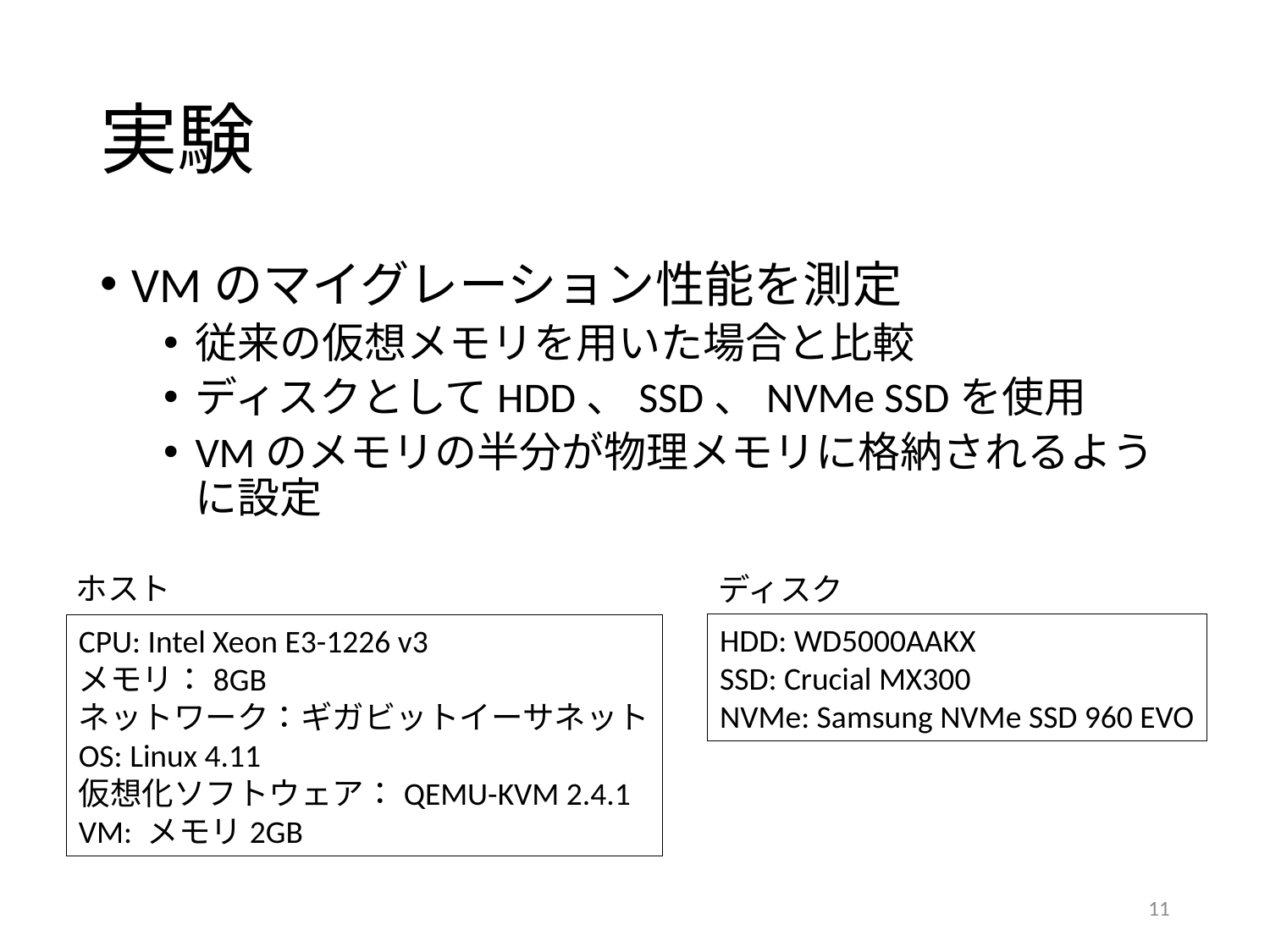

# 実験
VMのマイグレーション性能を測定
従来の仮想メモリを用いた場合と比較
ディスクとしてHDD、SSD、NVMe SSDを使用
VMのメモリの半分が物理メモリに格納されるように設定

ホスト
ディスク
HDD: WD5000AAKX
SSD: Crucial MX300
NVMe: Samsung NVMe SSD 960 EVO
CPU: Intel Xeon E3-1226 v3
メモリ：8GB
ネットワーク：ギガビットイーサネット
OS: Linux 4.11
仮想化ソフトウェア：QEMU-KVM 2.4.1
VM: メモリ2GB
11